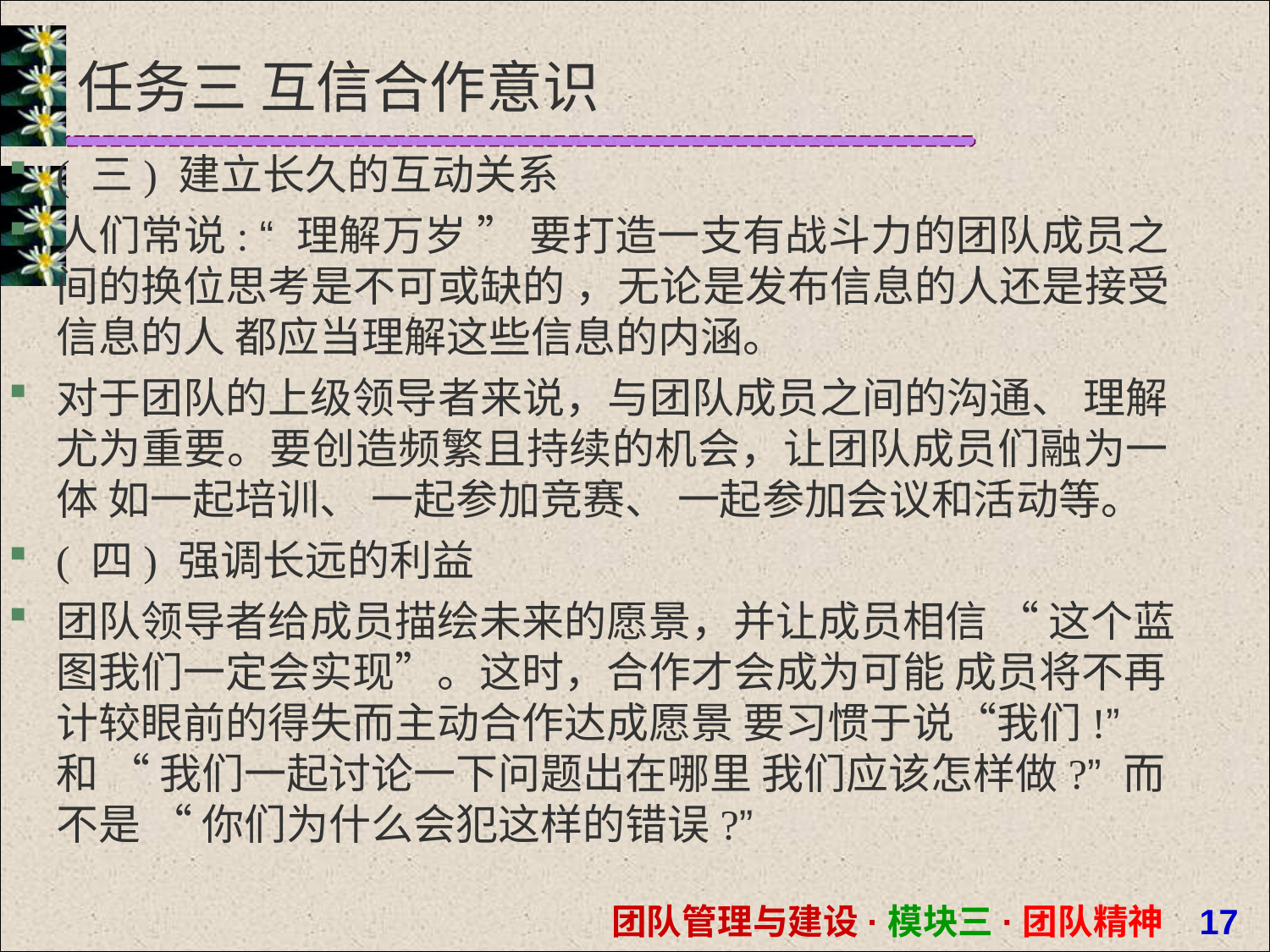

# 任务三 互信合作意识

( 三) 建立长久的互动关系
人们常说: “ 理解万岁 ” 要打造一支有战斗力的团队成员之 间的换位思考是不可或缺的 ，无论是发布信息的人还是接受 信息的人 都应当理解这些信息的内涵。
对于团队的上级领导者来说，与团队成员之间的沟通、 理解 尤为重要。要创造频繁且持续的机会，让团队成员们融为一 体 如一起培训、 一起参加竞赛、 一起参加会议和活动等。
( 四) 强调长远的利益
团队领导者给成员描绘未来的愿景，并让成员相信 “ 这个蓝 图我们一定会实现”。这时，合作才会成为可能 成员将不再 计较眼前的得失而主动合作达成愿景 要习惯于说“我们!”  和 “ 我们一起讨论一下问题出在哪里 我们应该怎样做?” 而 不是 “ 你们为什么会犯这样的错误?”

团队管理与建设·模块三·团队精神 17